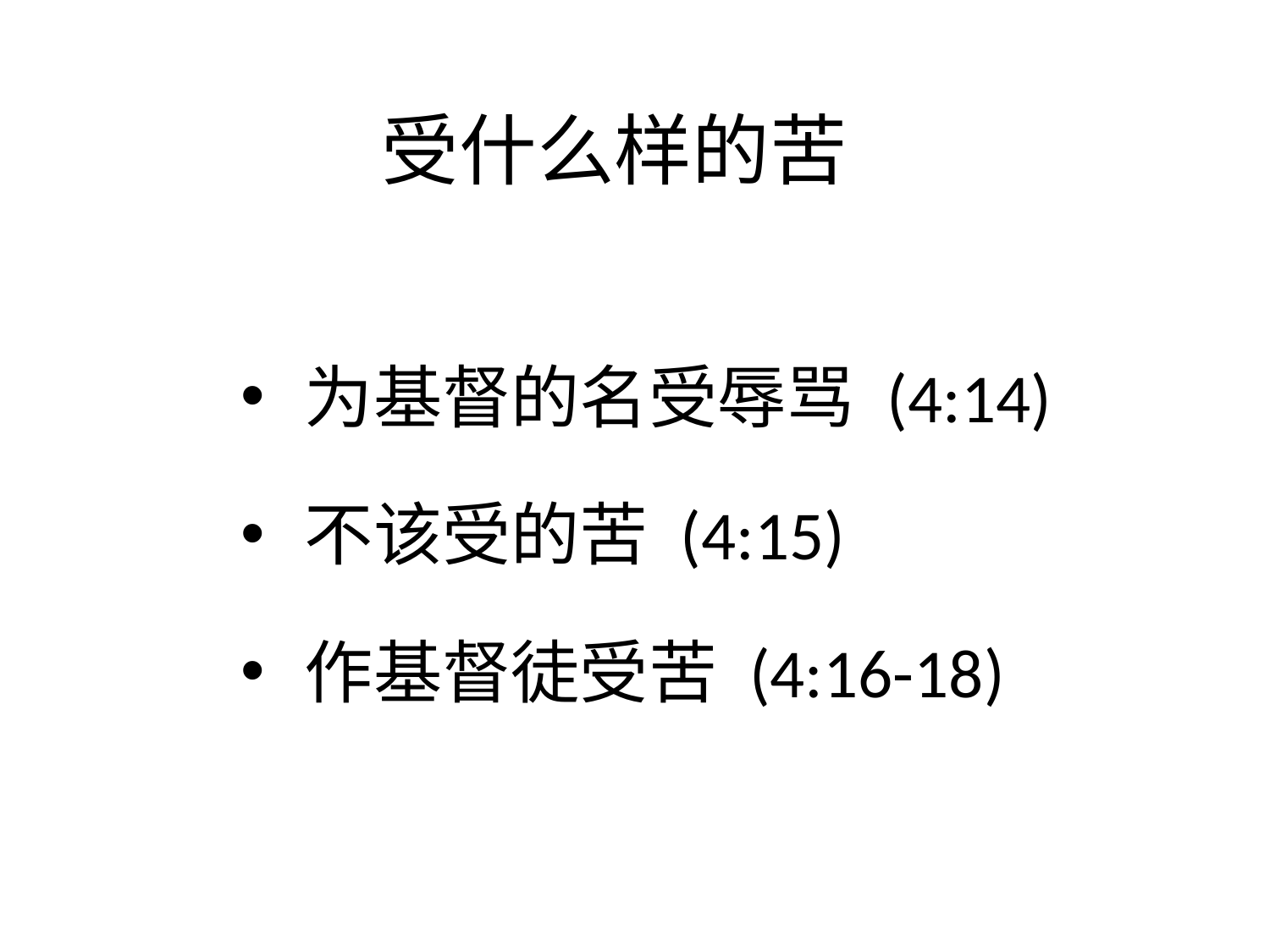

# 受什么样的苦
为基督的名受辱骂 (4:14)
不该受的苦 (4:15)
作基督徒受苦 (4:16-18)